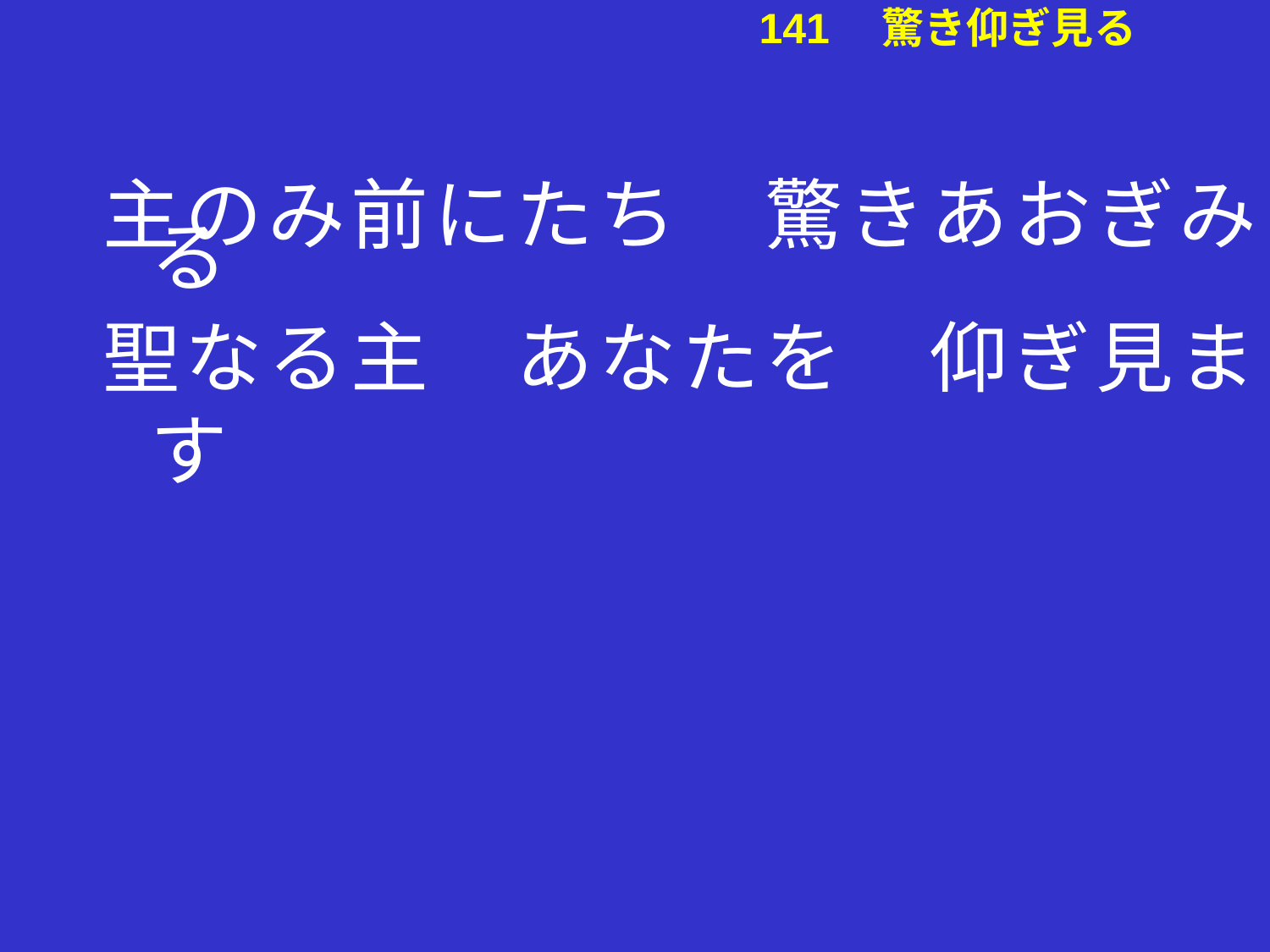

主のみ前にたち　驚きあおぎみる
聖なる主　あなたを　仰ぎ見ます
# 141　驚き仰ぎ見る